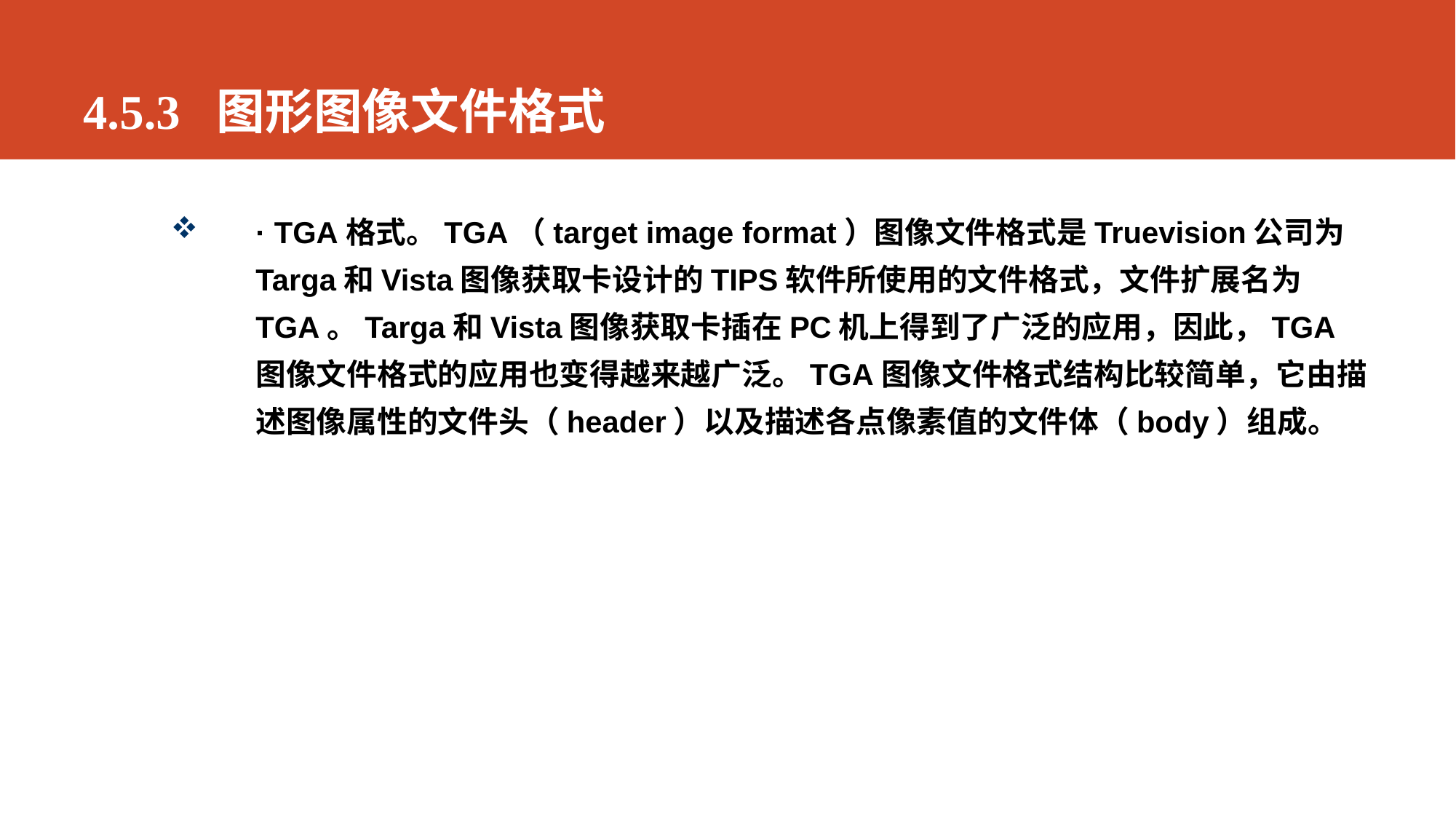

# 4.5.3  图形图像文件格式
· TGA格式。TGA（target image format）图像文件格式是Truevision公司为Targa和Vista图像获取卡设计的TIPS软件所使用的文件格式，文件扩展名为TGA。Targa和Vista图像获取卡插在PC机上得到了广泛的应用，因此，TGA图像文件格式的应用也变得越来越广泛。TGA图像文件格式结构比较简单，它由描述图像属性的文件头（header）以及描述各点像素值的文件体（body）组成。